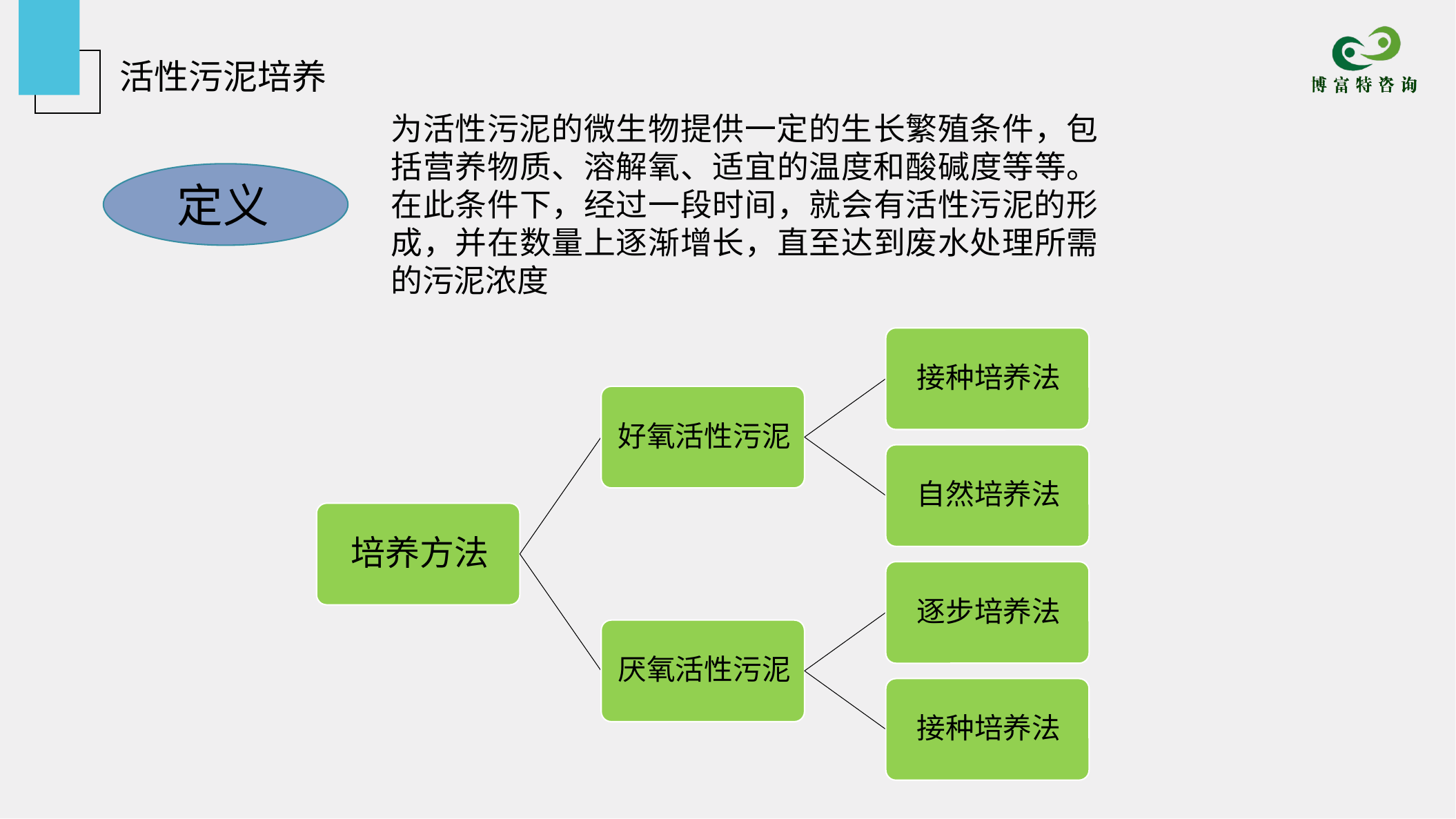

活性污泥培养
为活性污泥的微生物提供一定的生长繁殖条件，包括营养物质、溶解氧、适宜的温度和酸碱度等等。在此条件下，经过一段时间，就会有活性污泥的形成，并在数量上逐渐增长，直至达到废水处理所需的污泥浓度

定义
培养方法

好氧活性污泥

接种培养法

自然培养法

厌氧活性污泥

逐步培养法

接种培养法